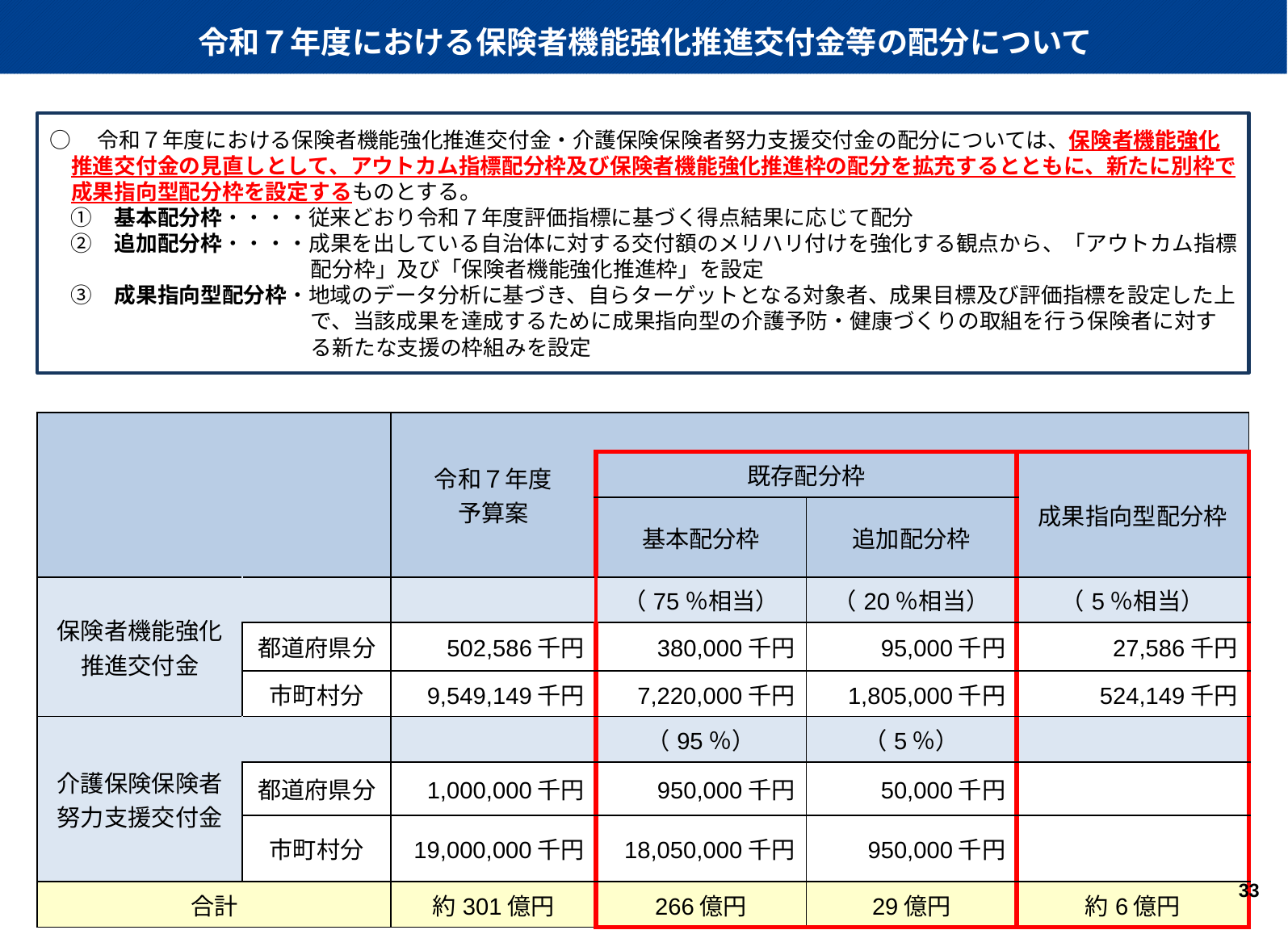

令和７年度における保険者機能強化推進交付金等の配分について
○　令和７年度における保険者機能強化推進交付金・介護保険保険者努力支援交付金の配分については、保険者機能強化推進交付金の見直しとして、アウトカム指標配分枠及び保険者機能強化推進枠の配分を拡充するとともに、新たに別枠で成果指向型配分枠を設定するものとする。
　①　基本配分枠・・・・従来どおり令和７年度評価指標に基づく得点結果に応じて配分
　②　追加配分枠・・・・成果を出している自治体に対する交付額のメリハリ付けを強化する観点から、「アウトカム指標配分枠」及び「保険者機能強化推進枠」を設定
　③　成果指向型配分枠・地域のデータ分析に基づき、自らターゲットとなる対象者、成果目標及び評価指標を設定した上で、当該成果を達成するために成果指向型の介護予防・健康づくりの取組を行う保険者に対する新たな支援の枠組みを設定
|  |  | 令和７年度 予算案 |  |  |  |
| --- | --- | --- | --- | --- | --- |
|  |  |  | 既存配分枠 |  | 成果指向型配分枠 |
|  |  | 令和６年度予算額案 | 基本配分枠 | 追加配分枠 |  |
| 保険者機能強化 推進交付金 |  |  | （75％相当） | （20％相当） | （5％相当） |
|  | 都道府県分 | 502,586千円 | 380,000千円 | 95,000千円 | 27,586千円 |
|  | 市町村分 | 9,549,149千円 | 7,220,000千円 | 1,805,000千円 | 524,149千円 |
| 介護保険保険者 努力支援交付金 |  |  | （95％） | （5％） |  |
|  | 都道府県分 | 1,000,000千円 | 950,000千円 | 50,000千円 |  |
|  | 市町村分 | 19,000,000千円 | 18,050,000千円 | 950,000千円 |  |
| 合計 |  | 約301億円 | 266億円 | 29億円 | 約6億円 |
33